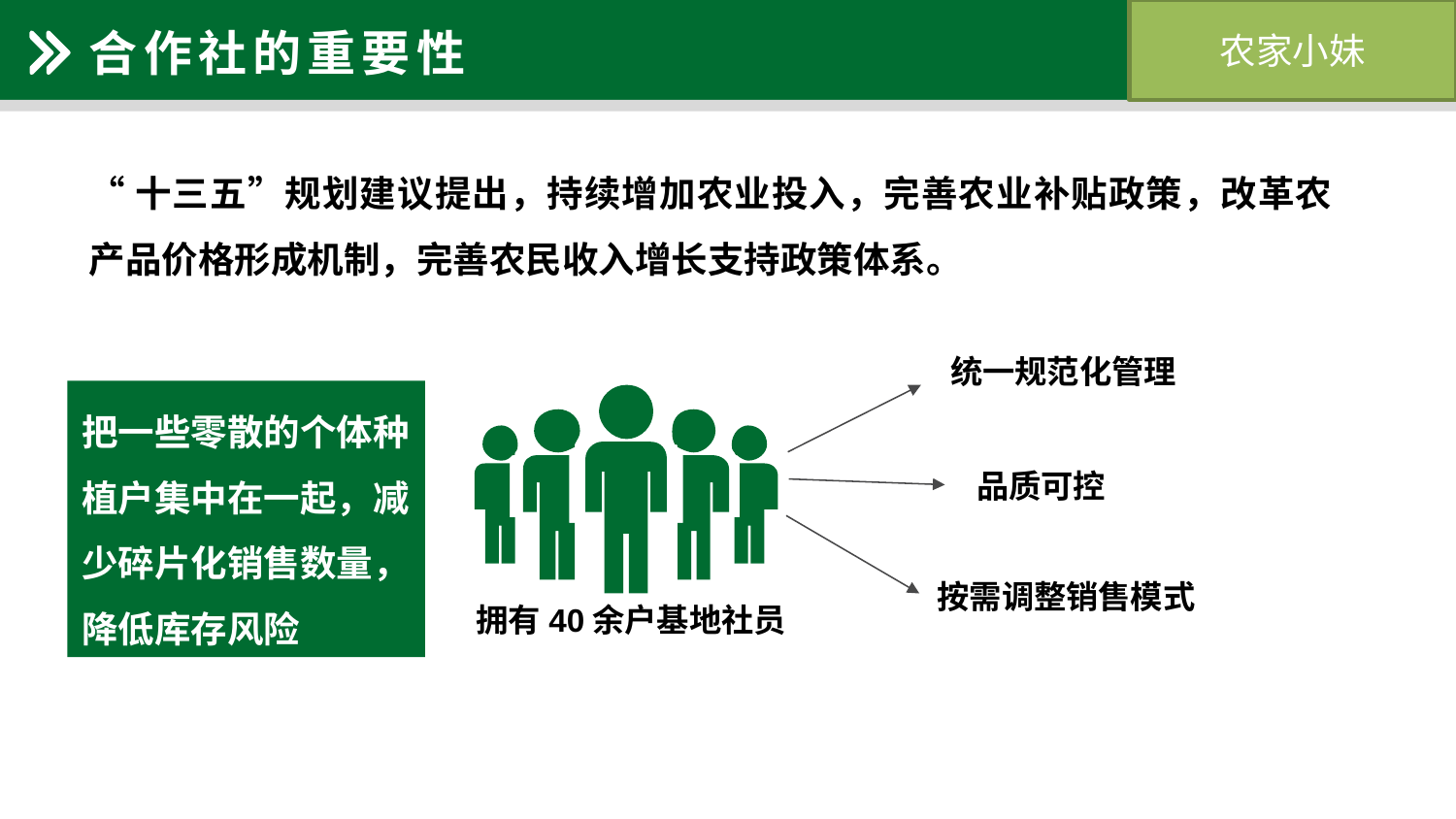

农家小妹
合作社的重要性

“十三五”规划建议提出，持续增加农业投入，完善农业补贴政策，改革农产品价格形成机制，完善农民收入增长支持政策体系。
统一规范化管理
把一些零散的个体种植户集中在一起，减少碎片化销售数量，降低库存风险

品质可控

按需调整销售模式
拥有40余户基地社员